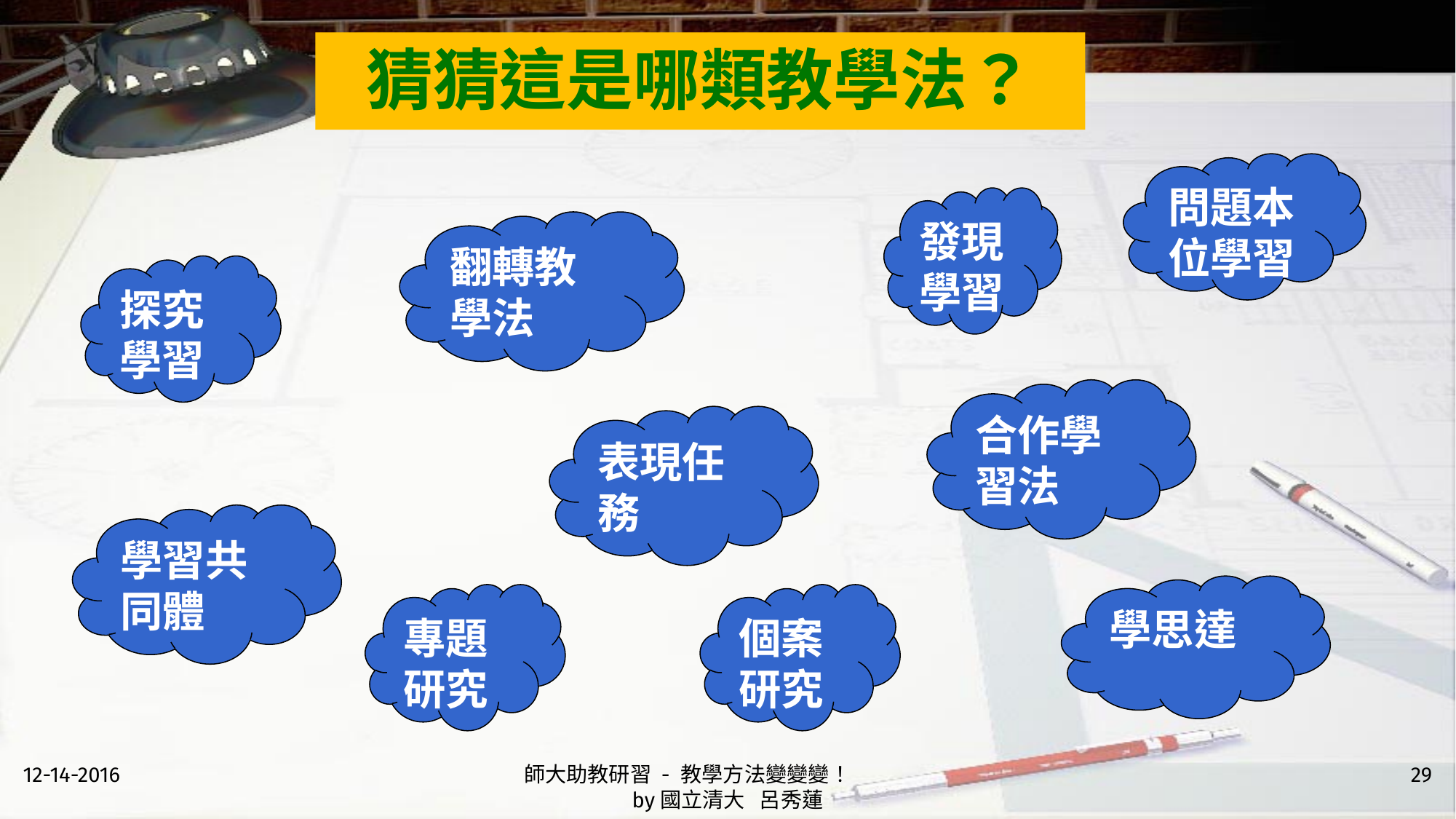

猜猜這是哪類教學法？
問題本位學習
發現學習
翻轉教學法
探究學習
合作學習法
表現任務
學習共同體
學思達
專題研究
個案研究
12-14-2016
師大助教研習 - 教學方法變變變！                  by國立清大   呂秀蓮
29